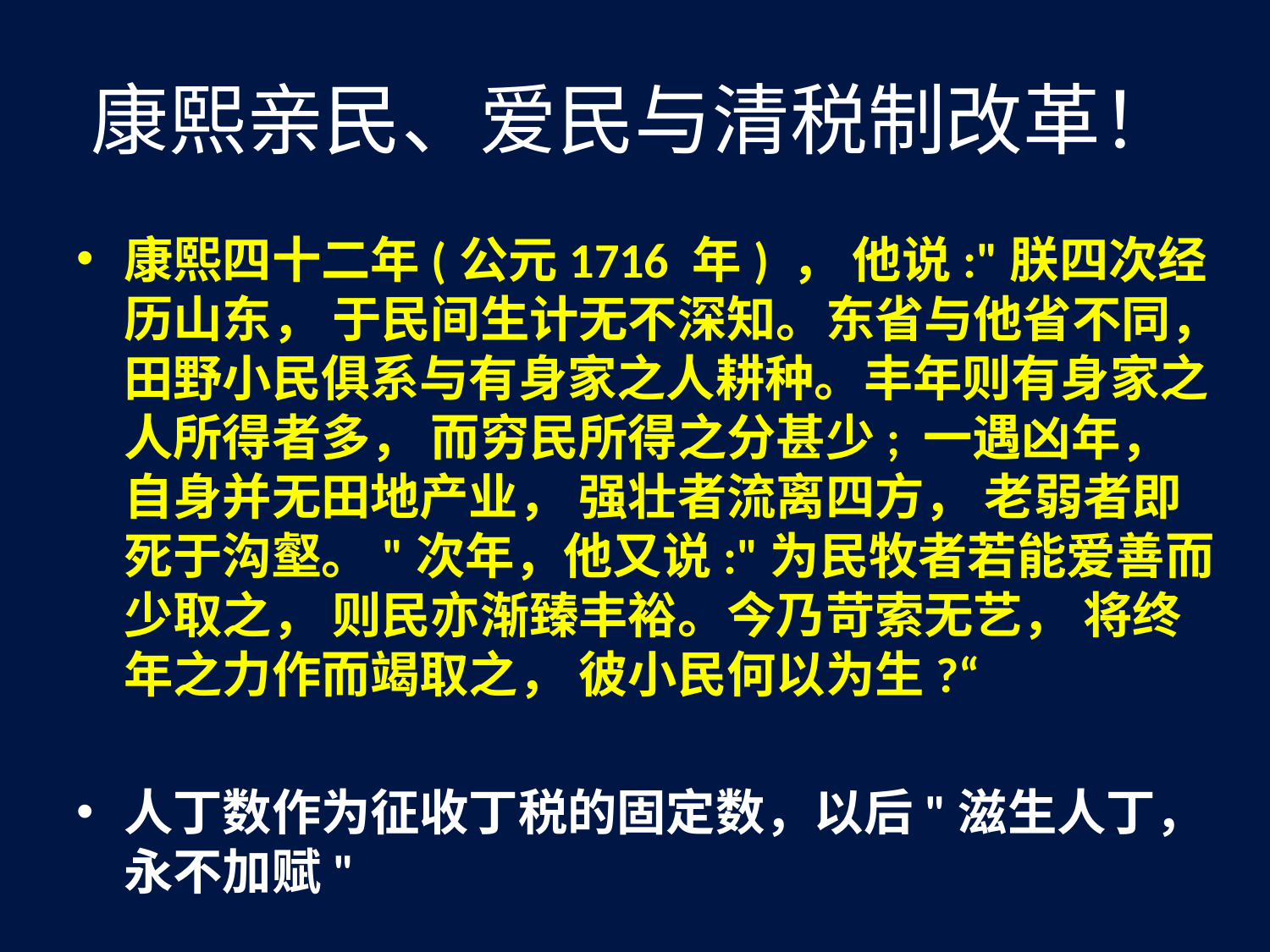

# 康熙亲民、爱民与清税制改革！
康熙四十二年(公元1716 年) ， 他说:"朕四次经历山东， 于民间生计无不深知。东省与他省不同， 田野小民俱系与有身家之人耕种。丰年则有身家之人所得者多， 而穷民所得之分甚少; 一遇凶年， 自身并无田地产业， 强壮者流离四方， 老弱者即死于沟壑。"次年，他又说:"为民牧者若能爱善而少取之， 则民亦渐臻丰裕。今乃苛索无艺， 将终年之力作而竭取之， 彼小民何以为生?“

人丁数作为征收丁税的固定数，以后"滋生人丁，永不加赋"